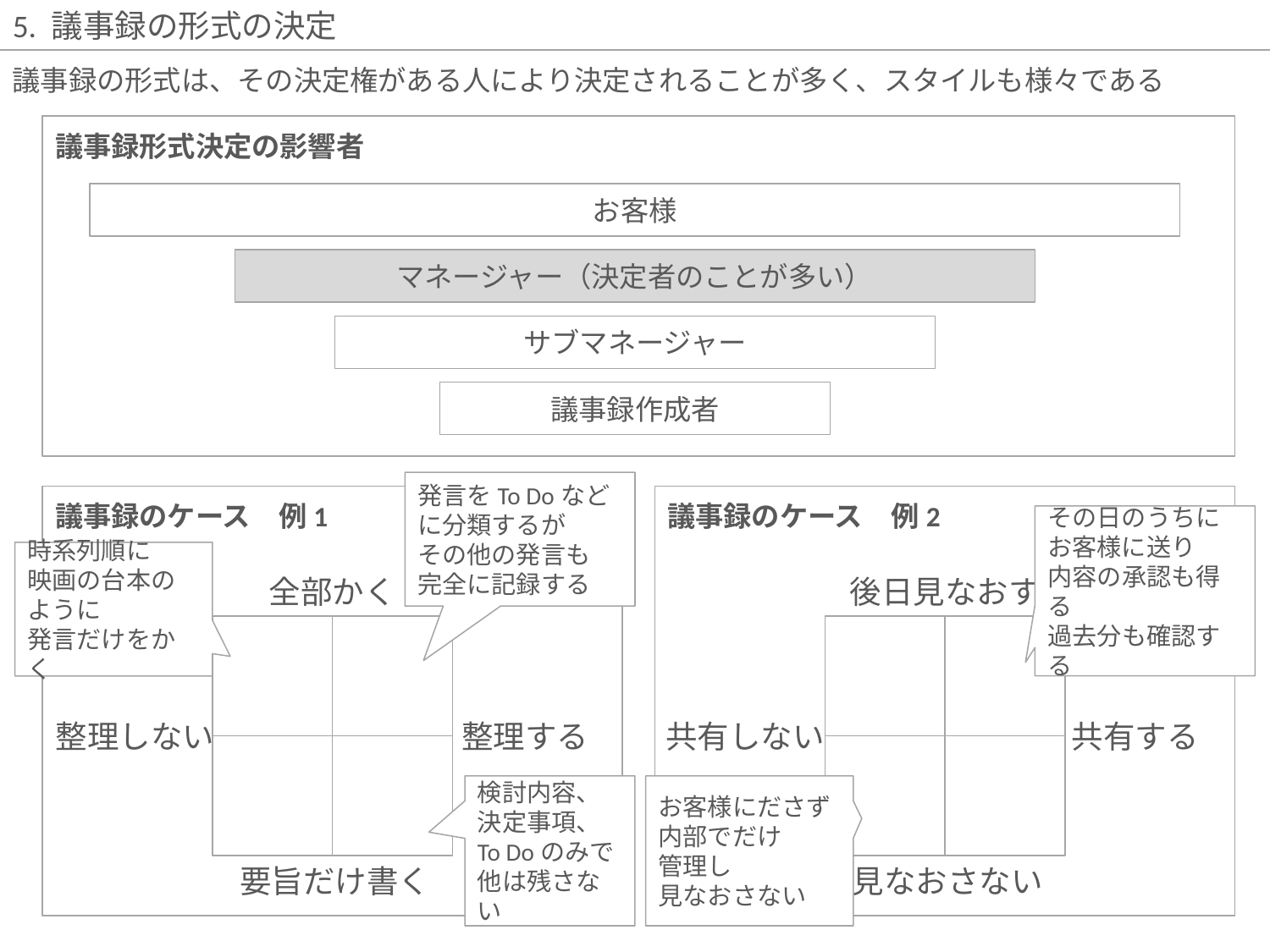

5. 議事録の形式の決定
議事録の形式は、その決定権がある人により決定されることが多く、スタイルも様々である
議事録形式決定の影響者
お客様
マネージャー（決定者のことが多い）
サブマネージャー
議事録作成者
発言をTo Doなどに分類するが
その他の発言も
完全に記録する
議事録のケース　例1
議事録のケース　例2
その日のうちに
お客様に送り
内容の承認も得る
過去分も確認する
時系列順に
映画の台本の
ように
発言だけをかく
全部かく
後日見なおす

整理しない
整理する
共有しない
共有する
検討内容、
決定事項、
To Doのみで
他は残さない
お客様にださず
内部でだけ
管理し
見なおさない
要旨だけ書く
見なおさない